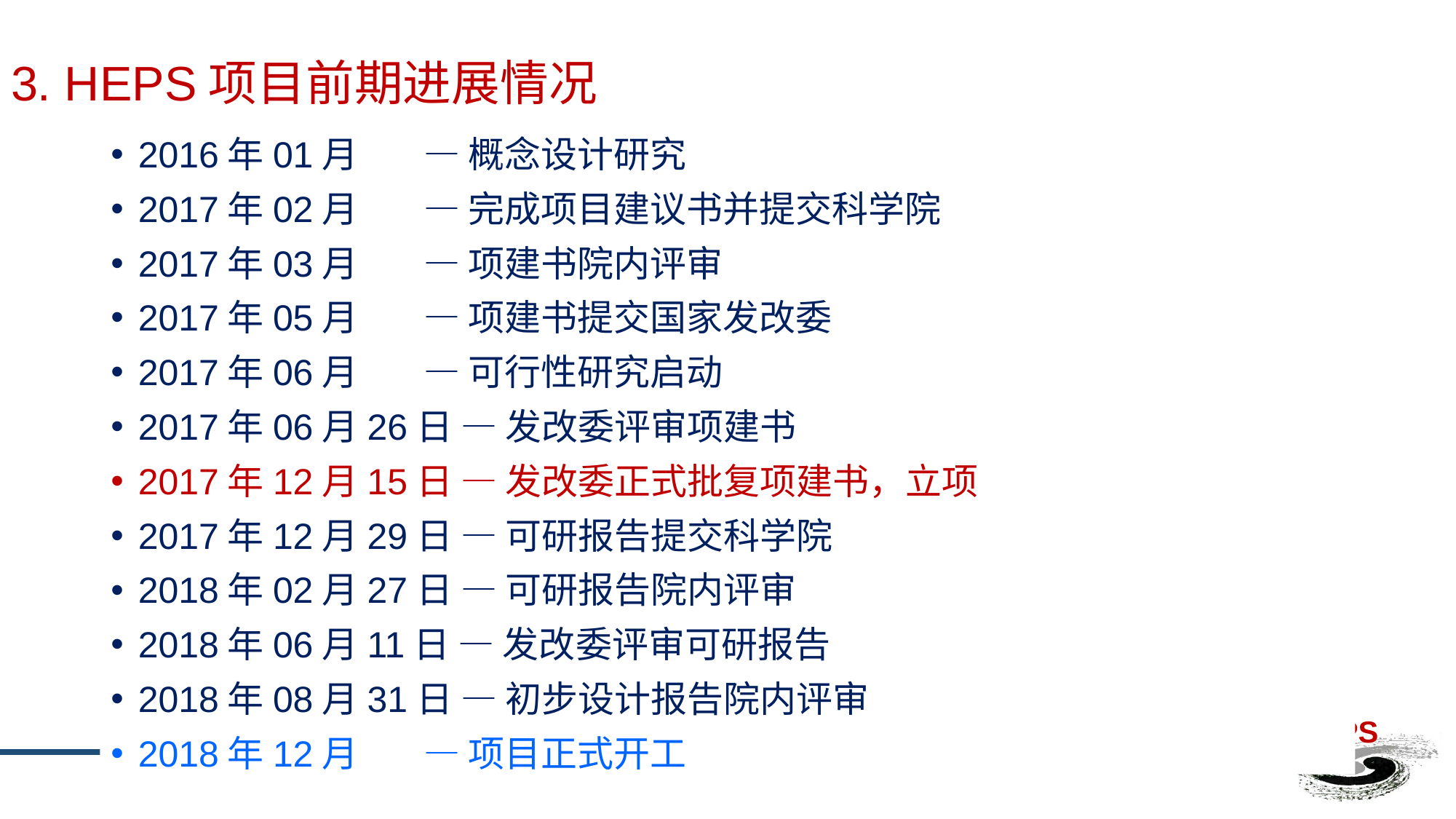

# 3. HEPS项目前期进展情况
2016年01月        — 概念设计研究
2017年02月        — 完成项目建议书并提交科学院
2017年03月        — 项建书院内评审
2017年05月        — 项建书提交国家发改委
2017年06月        — 可行性研究启动
2017年06月26日 — 发改委评审项建书
2017年12月15日 — 发改委正式批复项建书，立项
2017年12月29日 — 可研报告提交科学院
2018年02月27日 — 可研报告院内评审
2018年06月11日 — 发改委评审可研报告
2018年08月31日 — 初步设计报告院内评审
2018年12月        — 项目正式开工